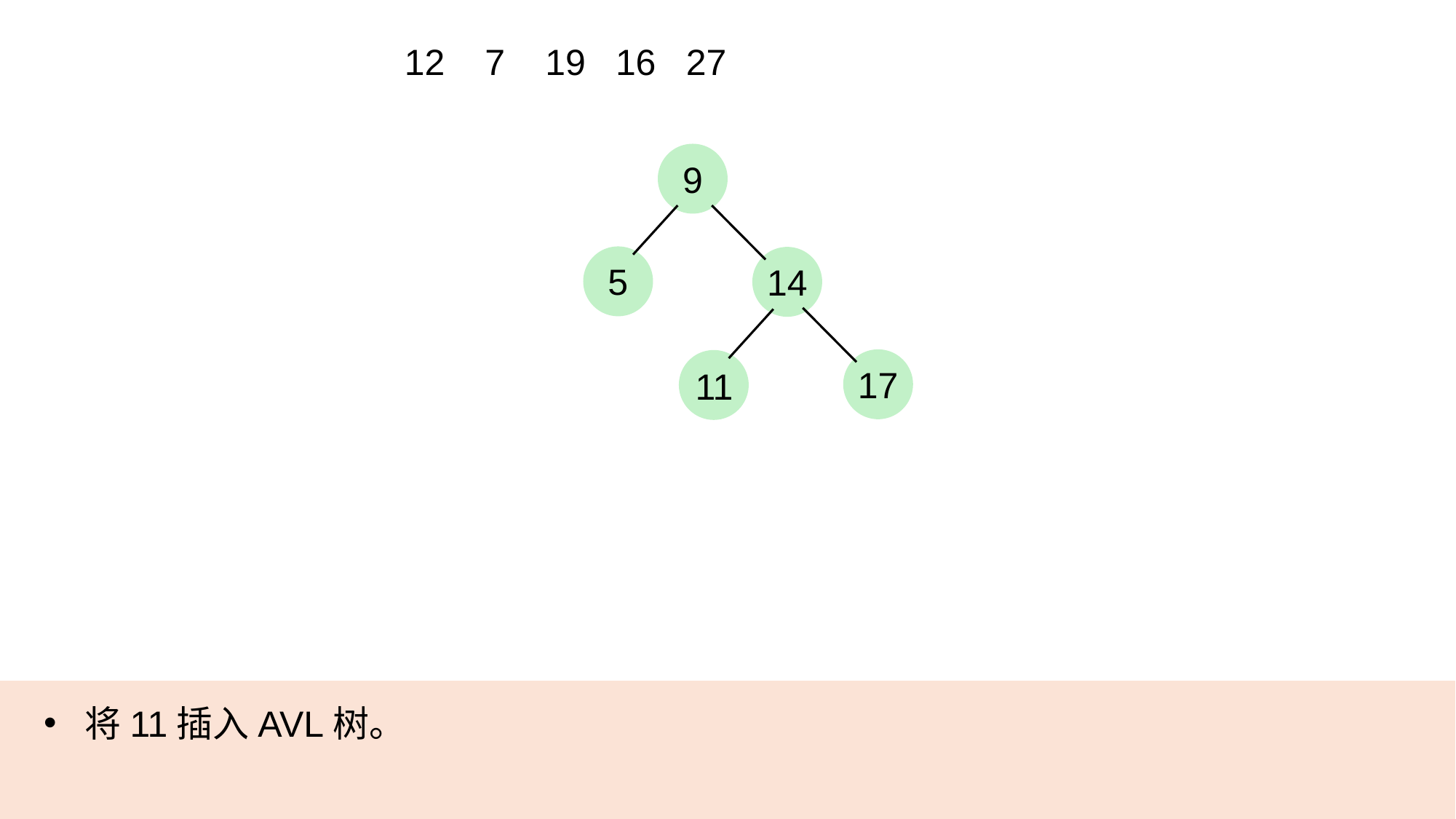

12
7
19
16
27

9

5
14

17
11

将11插入AVL树。